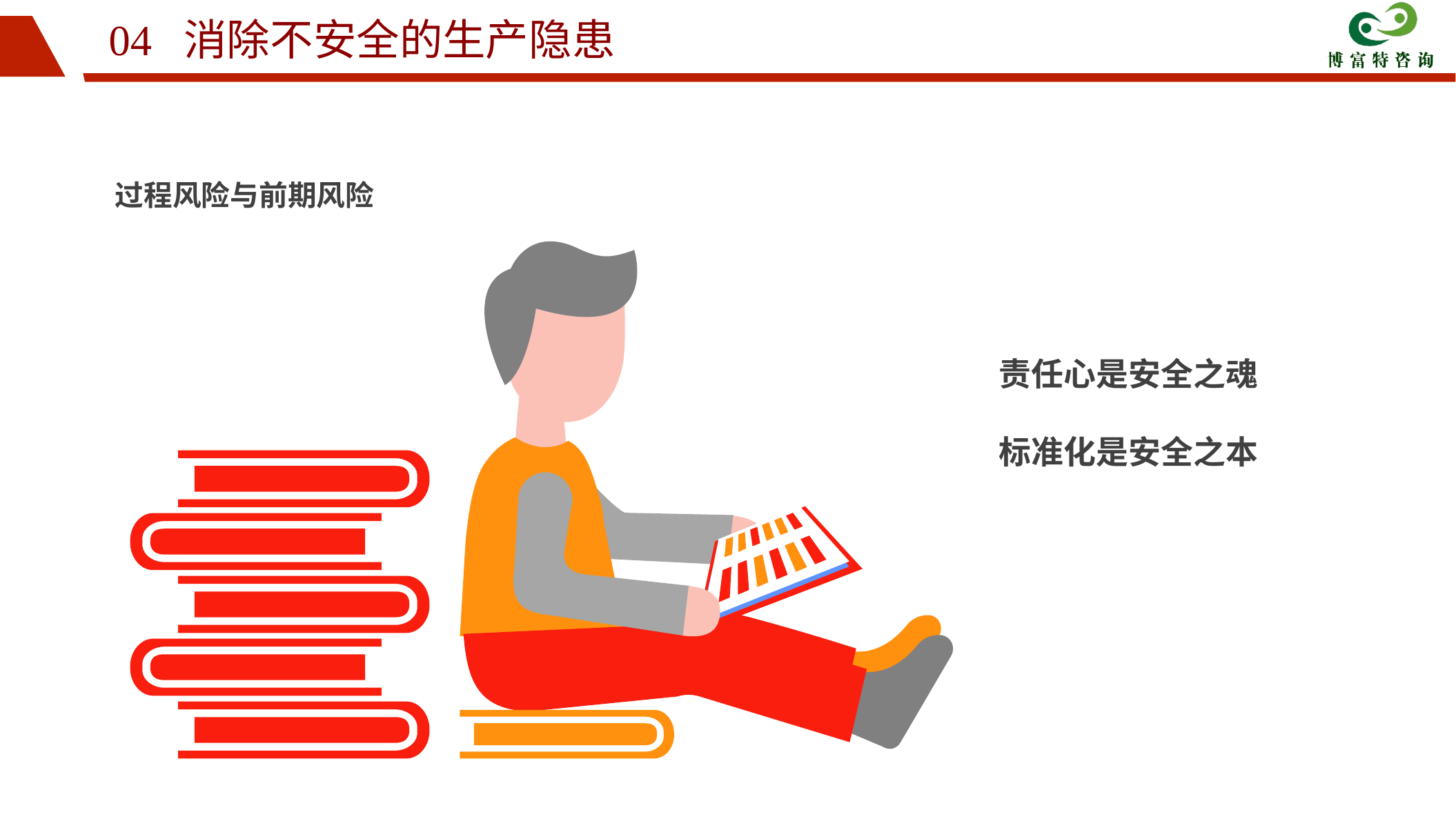

04  消除不安全的生产隐患

过程风险与前期风险

责任心是安全之魂
标准化是安全之本